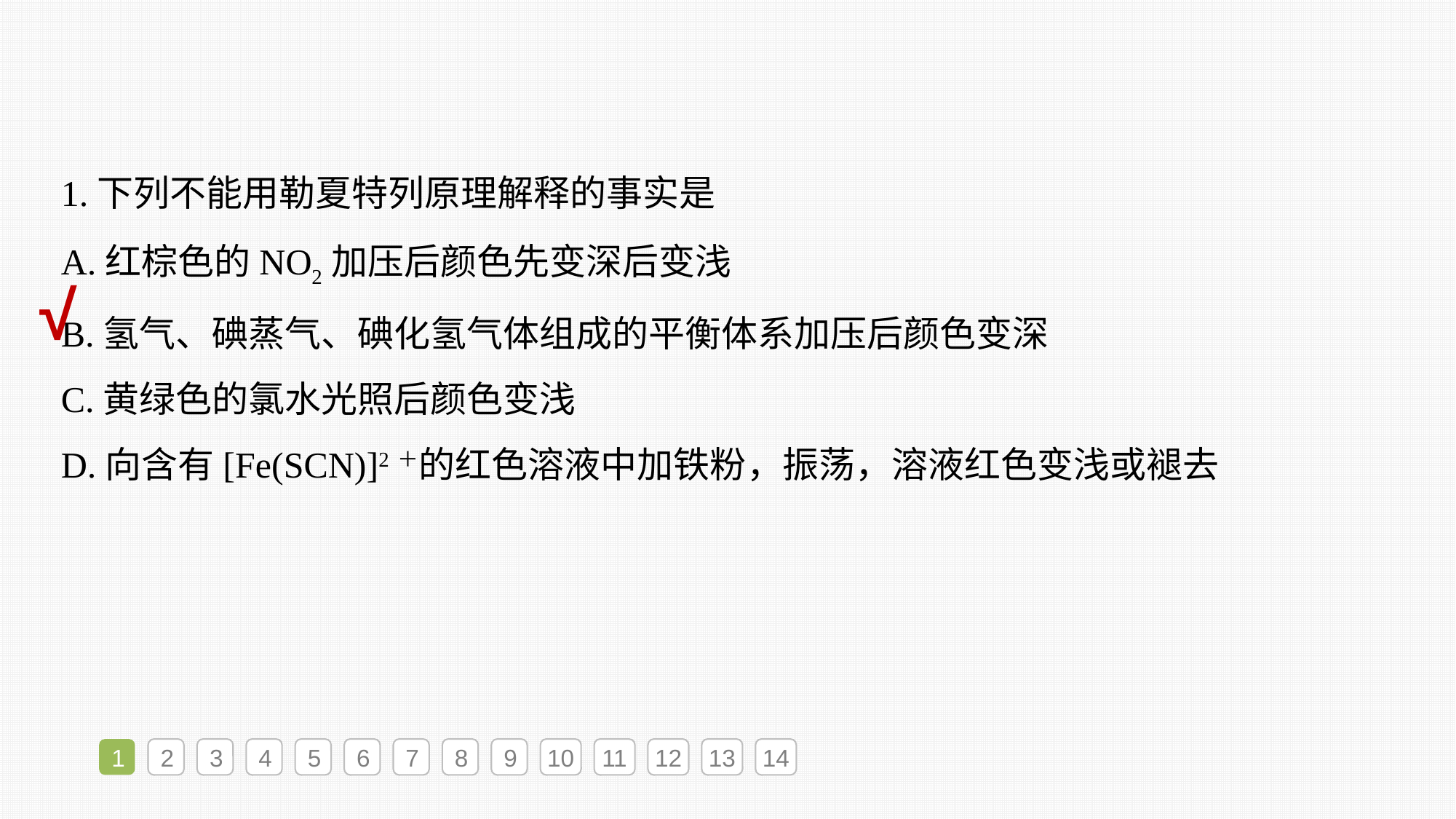

1.下列不能用勒夏特列原理解释的事实是
A.红棕色的NO2加压后颜色先变深后变浅
B.氢气、碘蒸气、碘化氢气体组成的平衡体系加压后颜色变深
C.黄绿色的氯水光照后颜色变浅
D.向含有[Fe(SCN)]2＋的红色溶液中加铁粉，振荡，溶液红色变浅或褪去
√
1
2
3
4
5
6
7
8
9
10
11
12
13
14